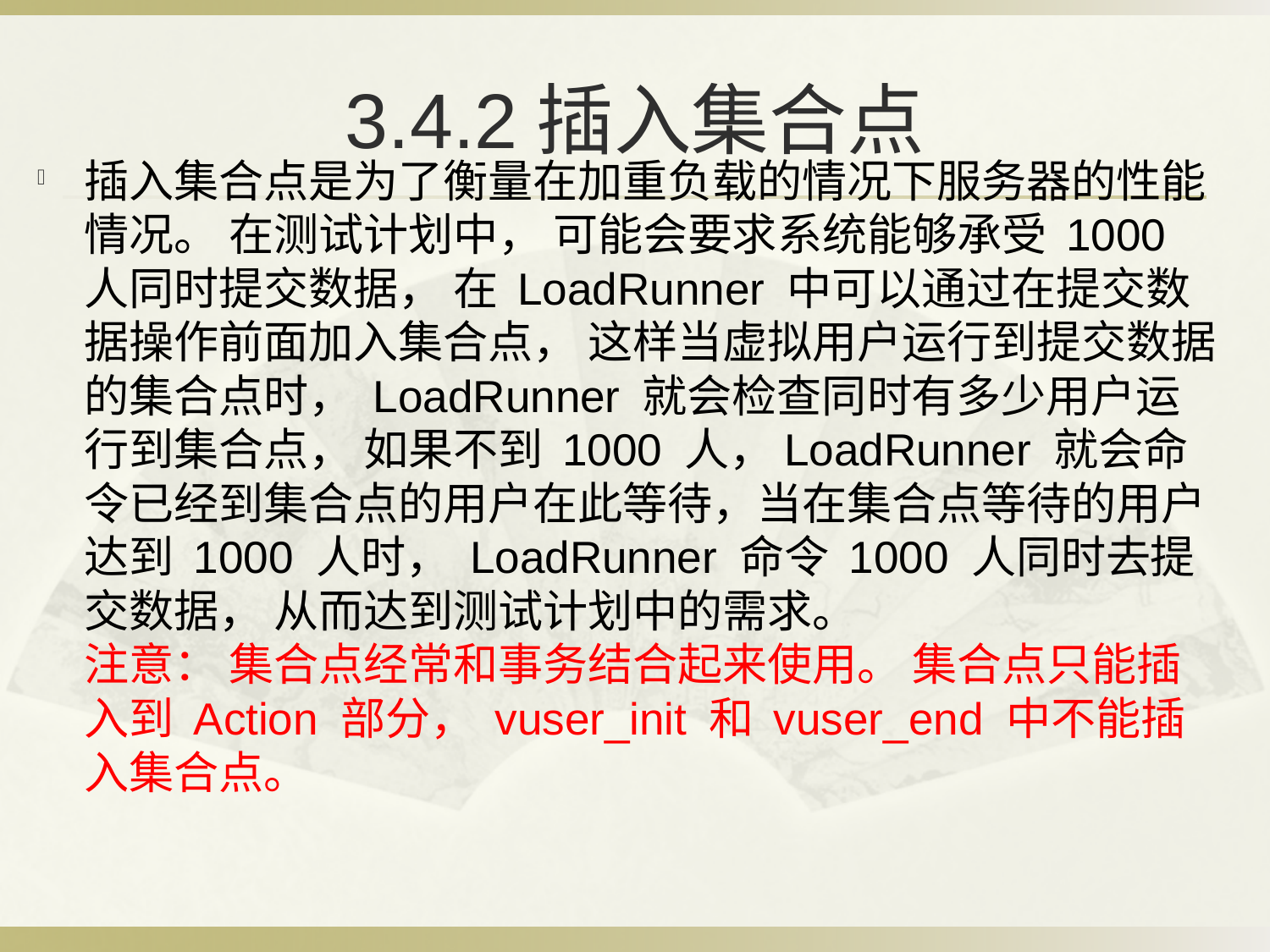

# 3.4.2插入集合点
插入集合点是为了衡量在加重负载的情况下服务器的性能情况。 在测试计划中， 可能会要求系统能够承受 1000 人同时提交数据， 在 LoadRunner 中可以通过在提交数据操作前面加入集合点， 这样当虚拟用户运行到提交数据的集合点时， LoadRunner 就会检查同时有多少用户运行到集合点， 如果不到 1000 人，LoadRunner 就会命令已经到集合点的用户在此等待，当在集合点等待的用户达到 1000 人时， LoadRunner 命令 1000 人同时去提交数据， 从而达到测试计划中的需求。
注意： 集合点经常和事务结合起来使用。 集合点只能插入到 Action 部分， vuser_init 和 vuser_end 中不能插入集合点。